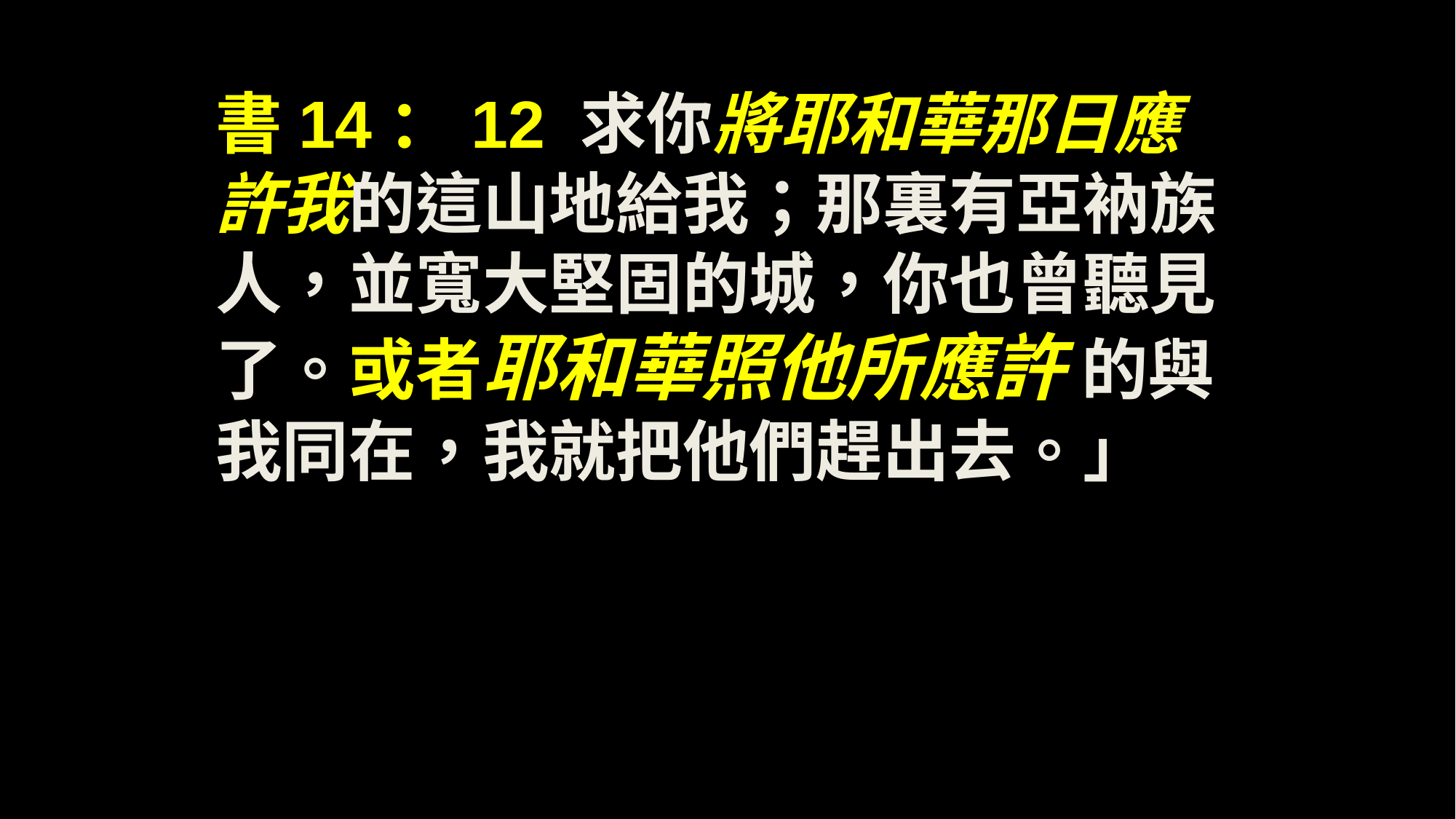

書14：12 求你將耶和華那日應許我的這山地給我；那裏有亞衲族人，並寬大堅固的城，你也曾聽見了。或者耶和華照他所應許 的與我同在，我就把他們趕出去。」